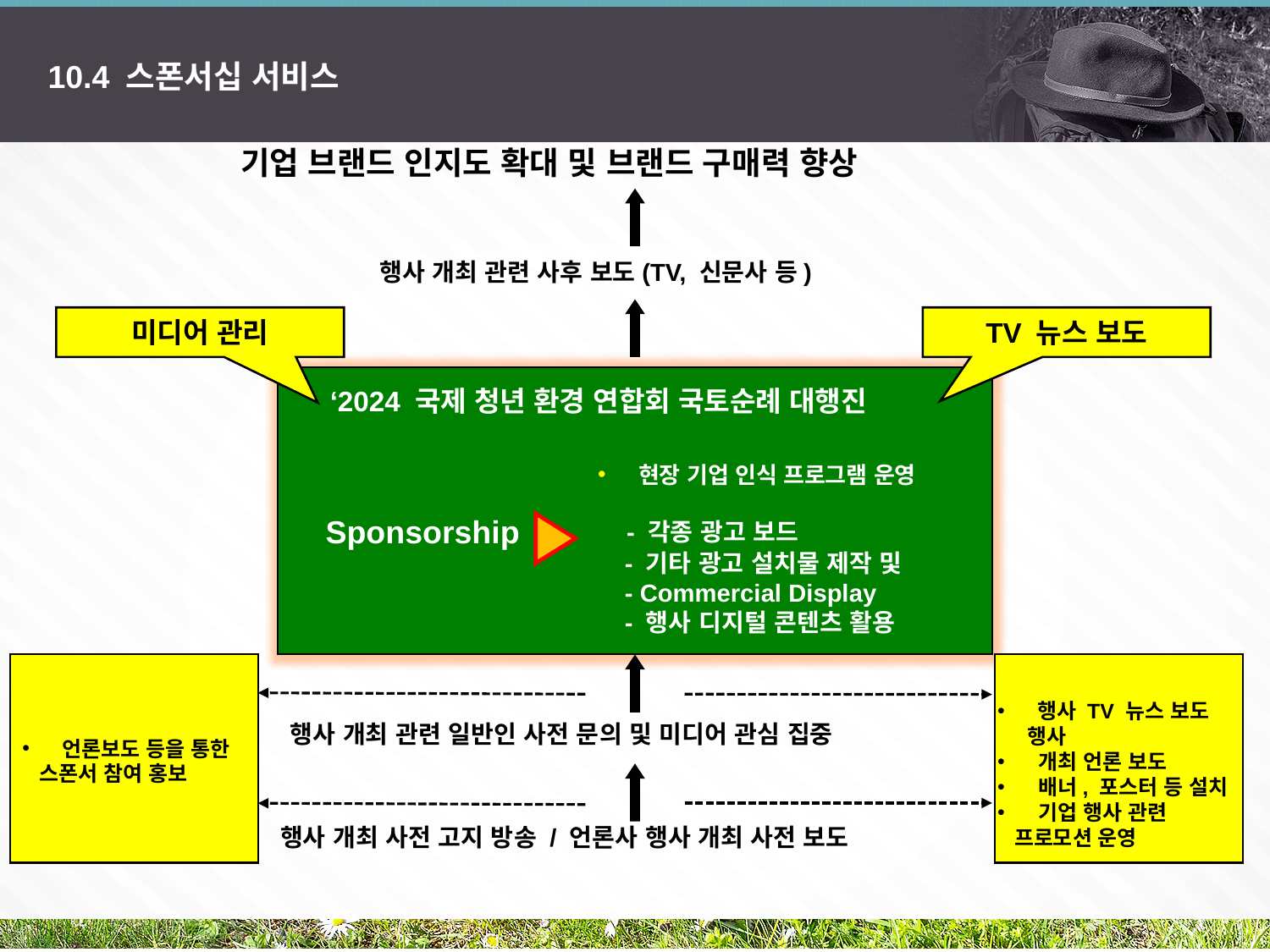

10.4 스폰서십 서비스
기업 브랜드 인지도 확대 및 브랜드 구매력 향상

행사 개최 관련 사후 보도(TV, 신문사 등)

미디어 관리
TV 뉴스 보도

‘2024 국제 청년 환경 연합회 국토순례 대행진
 현장 기업 인식 프로그램 운영
 - 각종 광고 보드
 - 기타 광고 설치물 제작 및
 - Commercial Display
 - 행사 디지털 콘텐츠 활용
Sponsorship

 행사 TV 뉴스 보도 행사
 개최 언론 보도
 배너, 포스터 등 설치
 기업 행사 관련
  프로모션 운영
행사 개최 관련 일반인 사전 문의 및 미디어 관심 집중
 언론보도 등을 통한
  스폰서 참여 홍보

행사 개최 사전 고지 방송 / 언론사 행사 개최 사전 보도